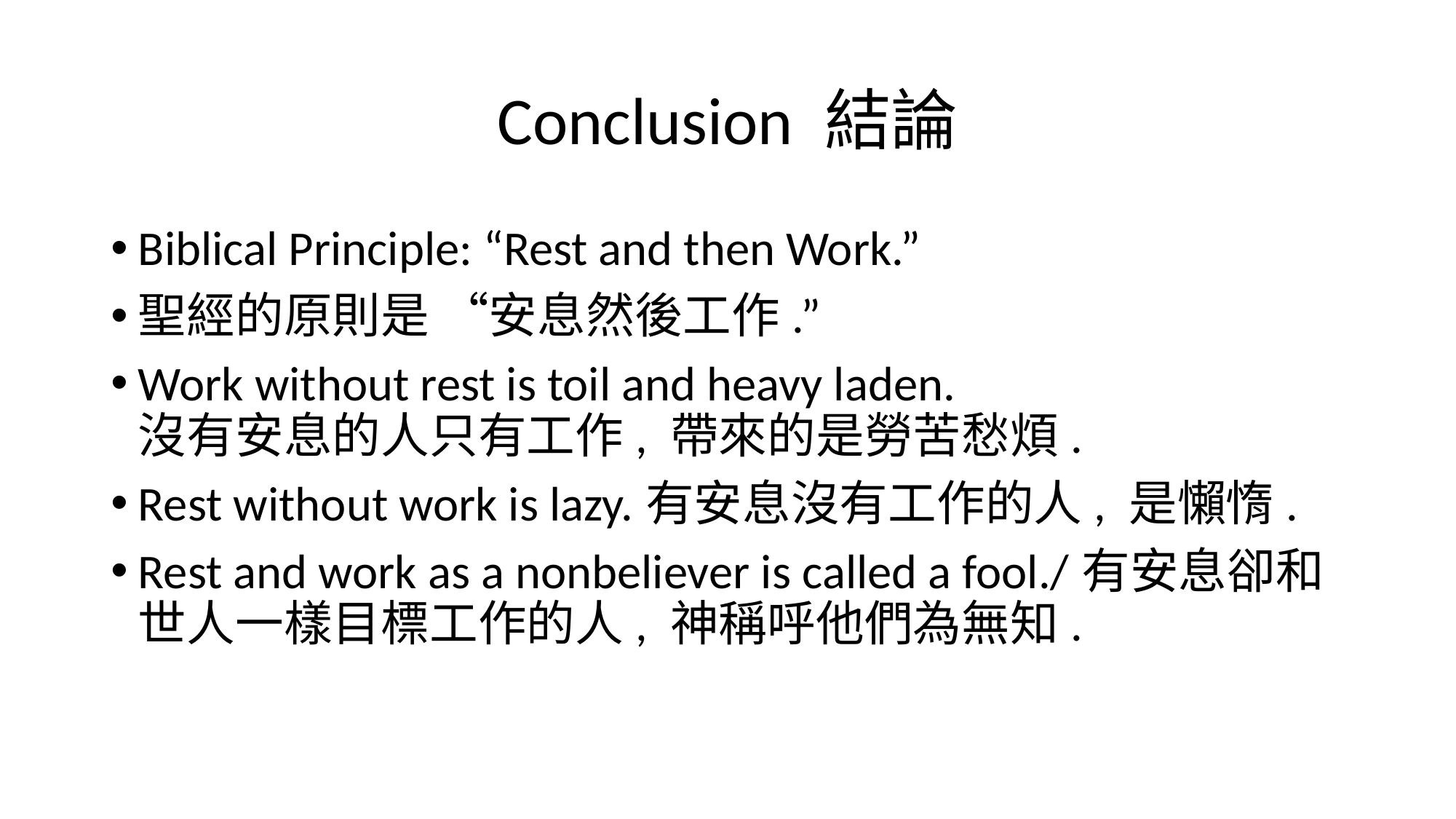

# Conclusion 結論
Biblical Principle: “Rest and then Work.”
聖經的原則是 “安息然後工作.”
Work without rest is toil and heavy laden.
沒有安息的人只有工作, 帶來的是勞苦愁煩.
Rest without work is lazy.有安息沒有工作的人, 是懶惰.
Rest and work as a nonbeliever is called a fool./有安息卻和世人一樣目標工作的人, 神稱呼他們為無知.